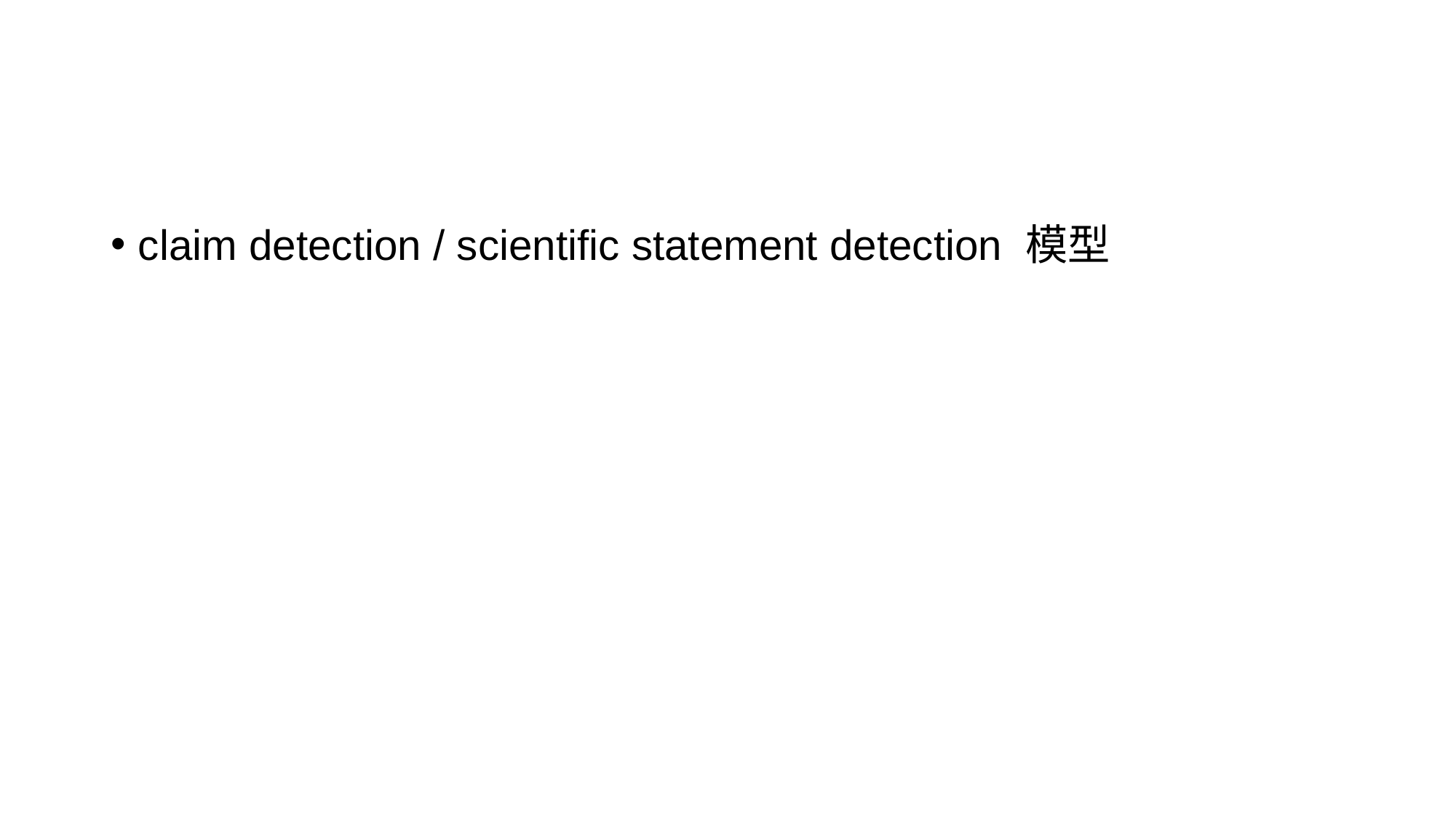

#
claim detection / scientific statement detection 模型